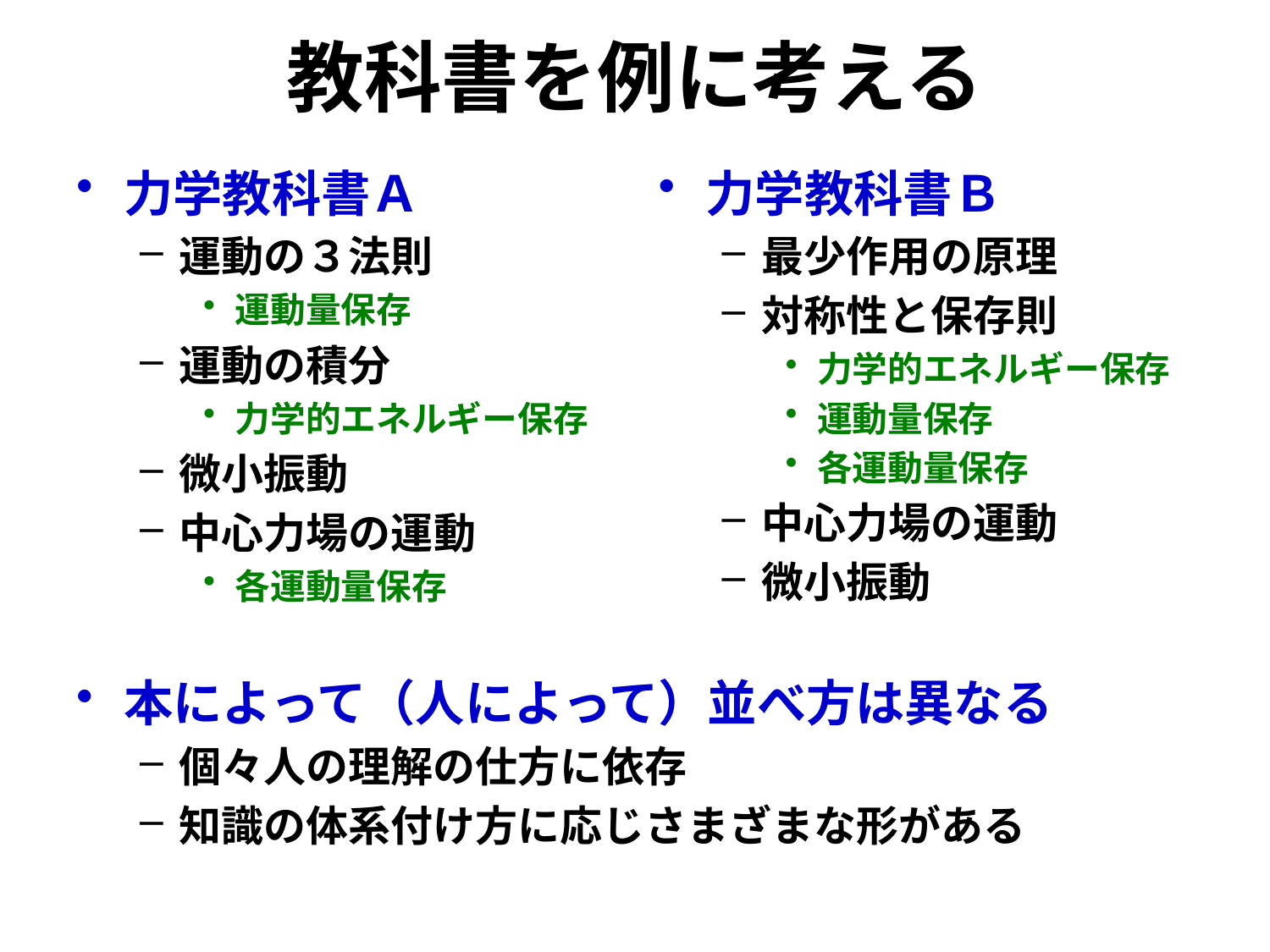

# 教科書を例に考える
力学教科書Ａ
運動の３法則
運動量保存
運動の積分
力学的エネルギー保存
微小振動
中心力場の運動
各運動量保存

力学教科書Ｂ
最少作用の原理
対称性と保存則
力学的エネルギー保存
運動量保存
各運動量保存
中心力場の運動
微小振動

本によって（人によって）並べ方は異なる
個々人の理解の仕方に依存
知識の体系付け方に応じさまざまな形がある